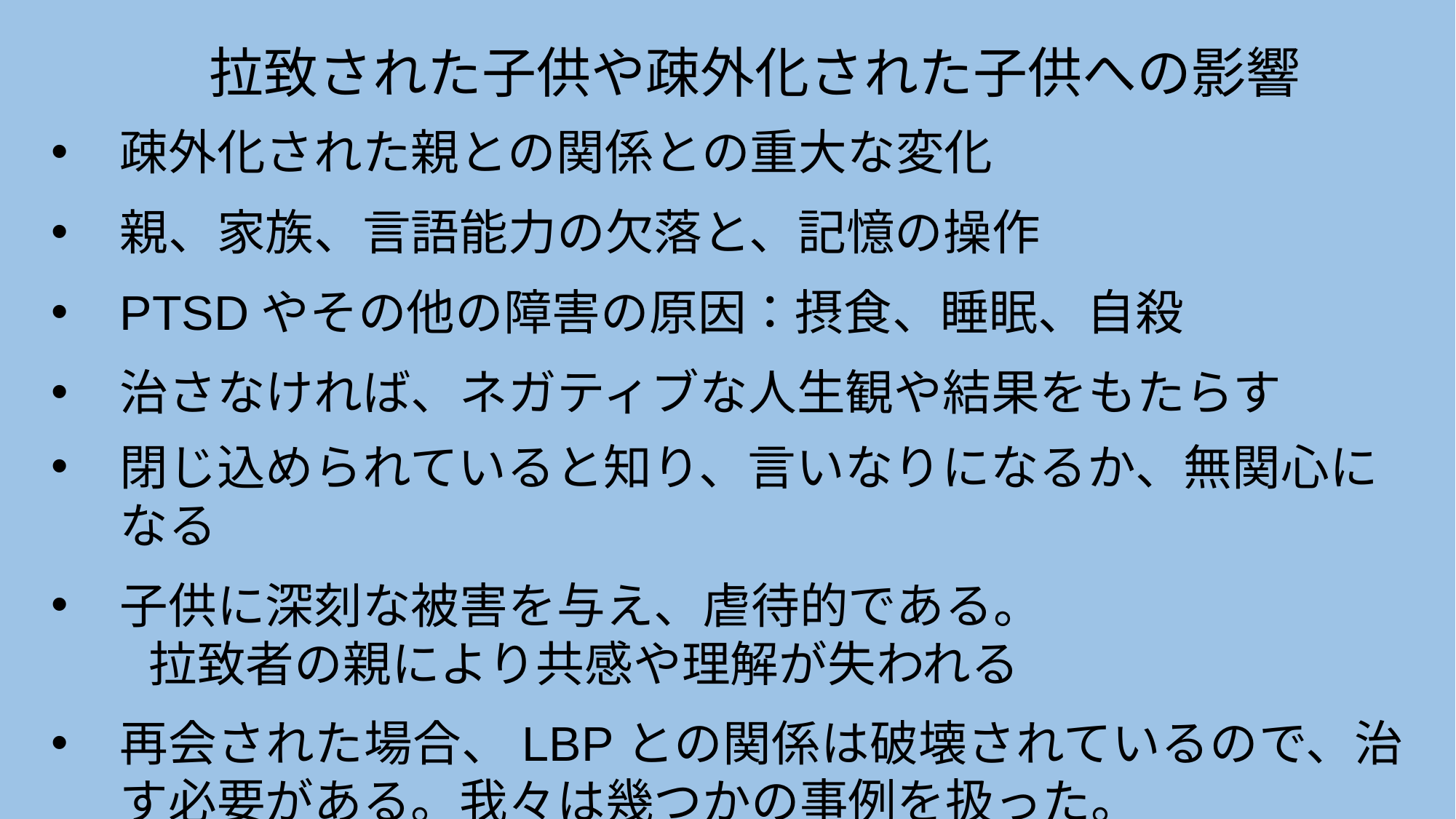

拉致された子供や疎外化された子供への影響

疎外化された親との関係との重大な変化

親、家族、言語能力の欠落と、記憶の操作

PTSDやその他の障害の原因：摂食、睡眠、自殺

治さなければ、ネガティブな人生観や結果をもたらす

閉じ込められていると知り、言いなりになるか、無関心になる

子供に深刻な被害を与え、虐待的である。
　　拉致者の親により共感や理解が失われる

再会された場合、LBPとの関係は破壊されているので、治す必要がある。我々は幾つかの事例を扱った。